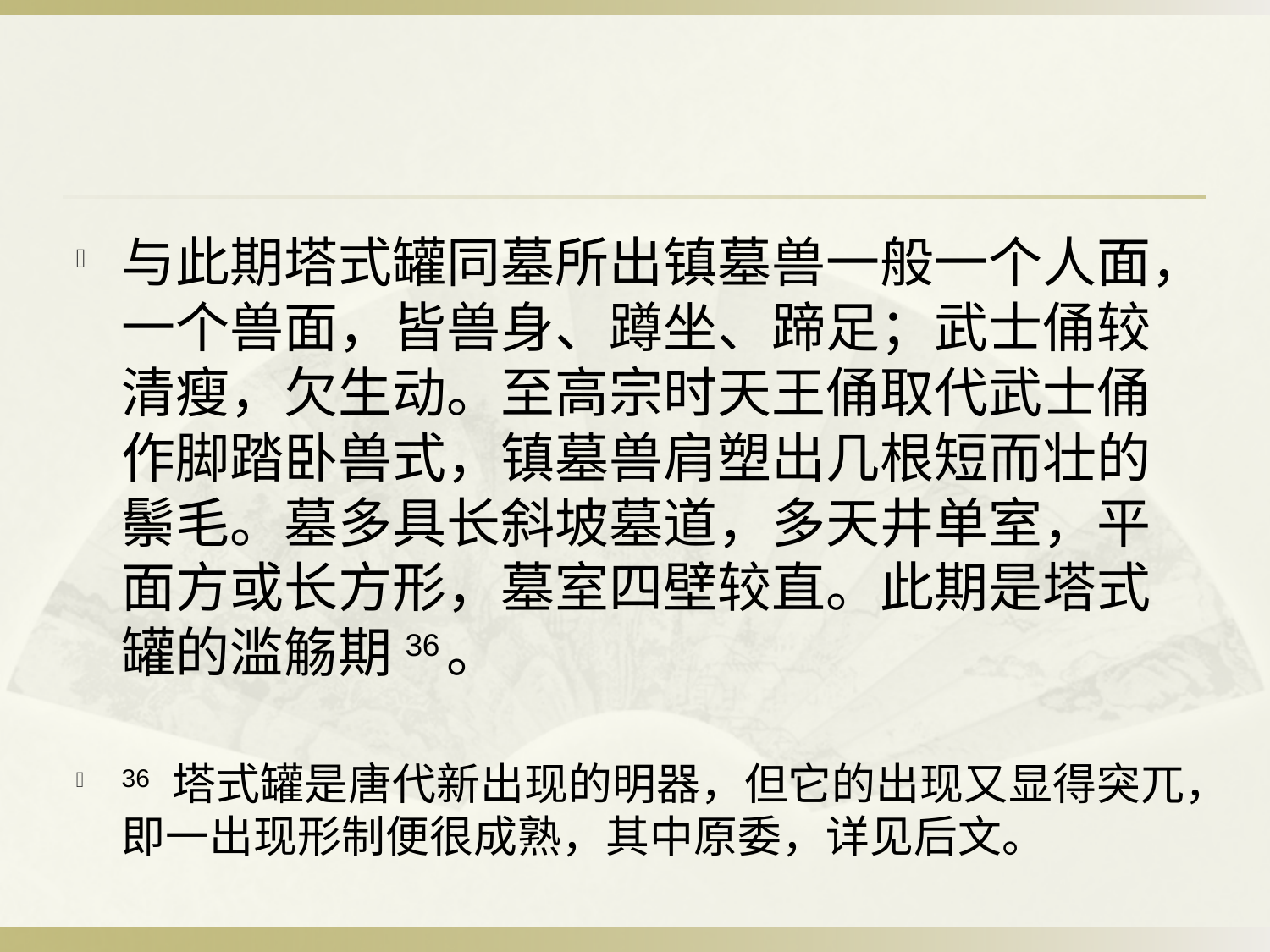

#
与此期塔式罐同墓所出镇墓兽一般一个人面，一个兽面，皆兽身、蹲坐、蹄足；武士俑较清瘦，欠生动。至高宗时天王俑取代武士俑作脚踏卧兽式，镇墓兽肩塑出几根短而壮的鬃毛。墓多具长斜坡墓道，多天井单室，平面方或长方形，墓室四壁较直。此期是塔式罐的滥觞期36。

36 塔式罐是唐代新出现的明器，但它的出现又显得突兀，即一出现形制便很成熟，其中原委，详见后文。